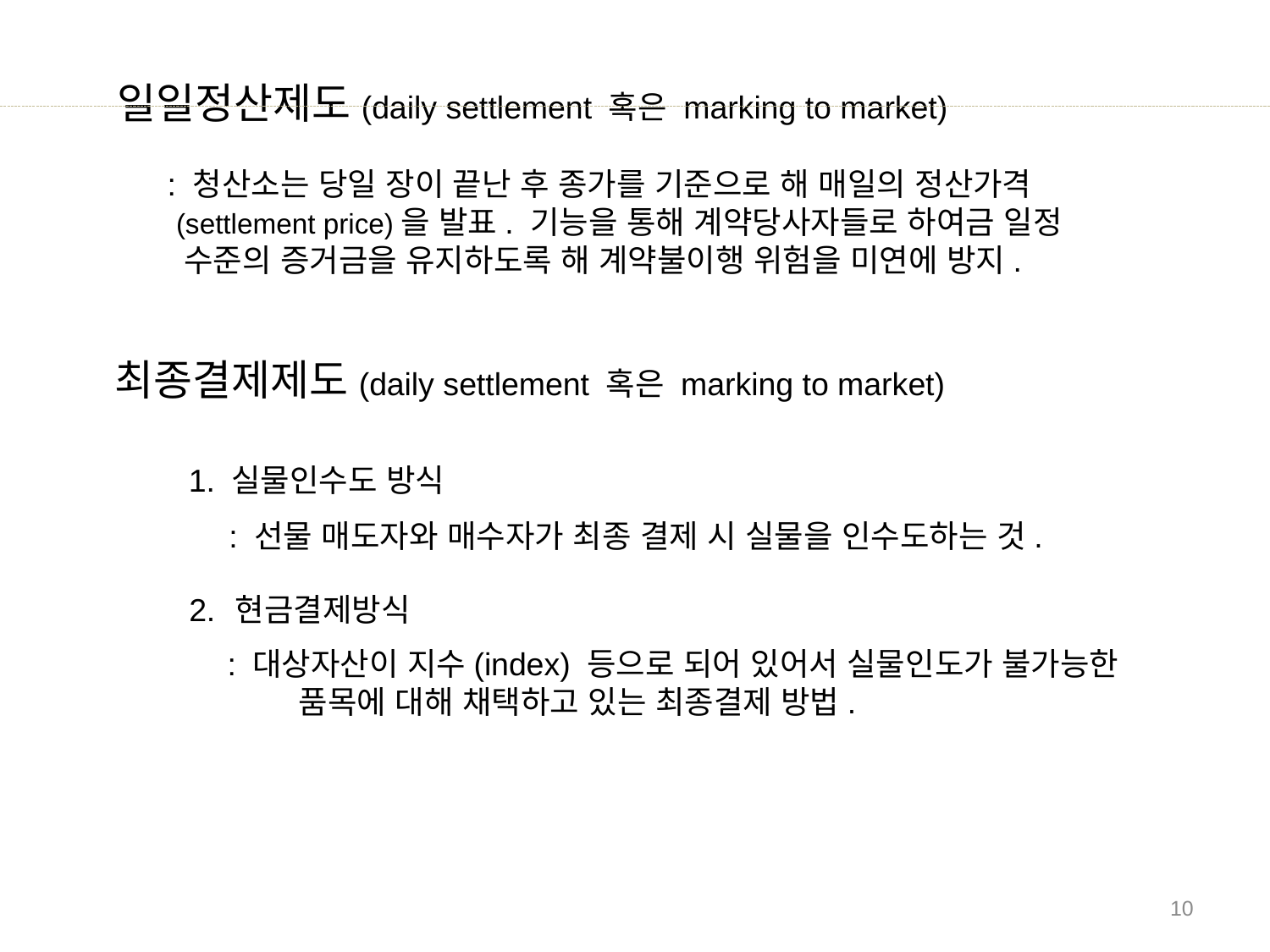

일일정산제도(daily settlement 혹은 marking to market)

: 청산소는 당일 장이 끝난 후 종가를 기준으로 해 매일의 정산가격
 (settlement price)을 발표. 기능을 통해 계약당사자들로 하여금 일정
 수준의 증거금을 유지하도록 해 계약불이행 위험을 미연에 방지.

     최종결제제도(daily settlement 혹은 marking to market)

1. 실물인수도 방식
: 선물 매도자와 매수자가 최종 결제 시 실물을 인수도하는 것.

2.  현금결제방식
: 대상자산이 지수(index) 등으로 되어 있어서 실물인도가 불가능한 품목에 대해 채택하고 있는 최종결제 방법.

10